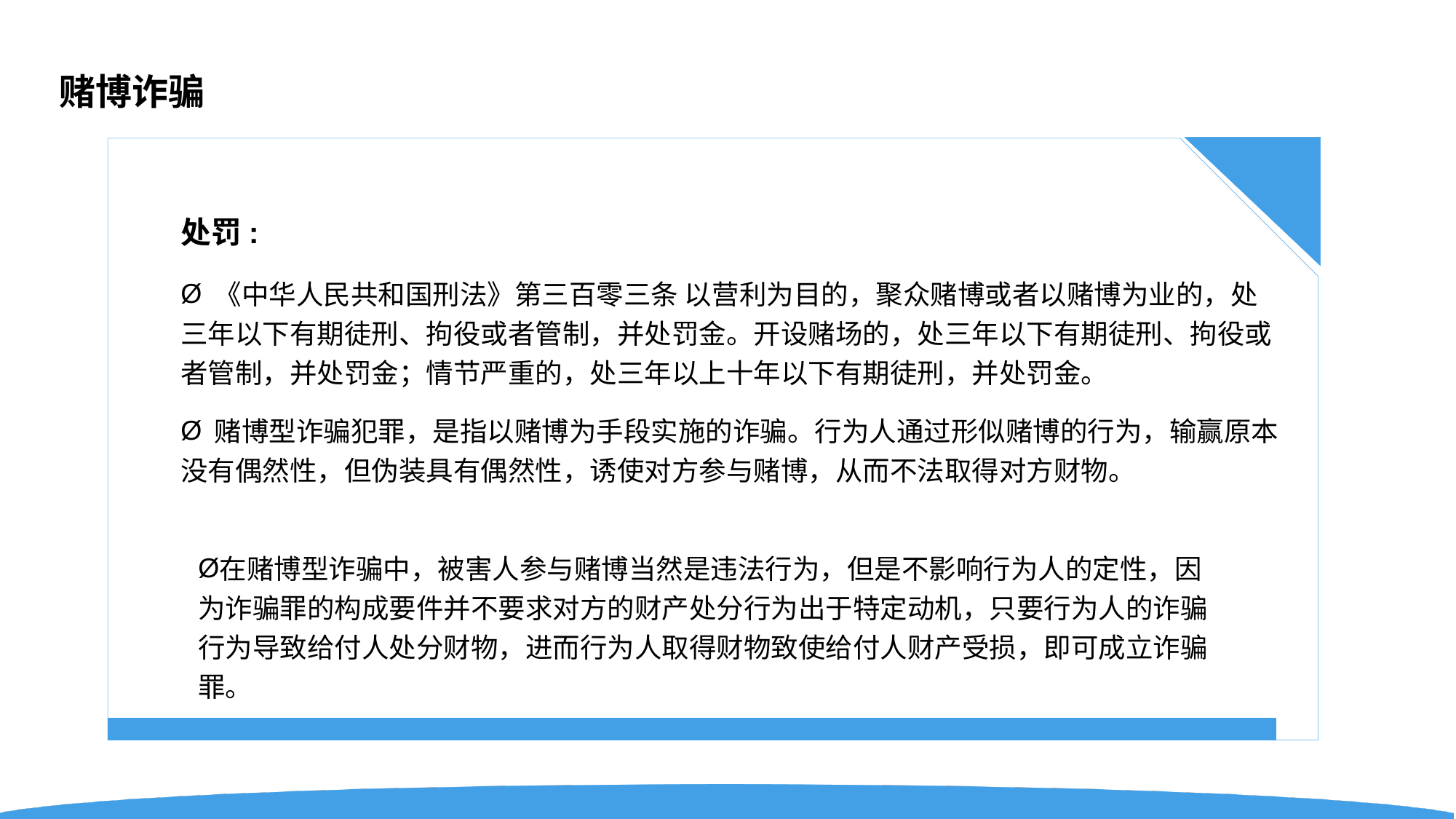

# 赌博诈骗

处罚:
 《中华人民共和国刑法》第三百零三条 以营利为目的，聚众赌博或者以赌博为业的，处三年以下有期徒刑、拘役或者管制，并处罚金。开设赌场的，处三年以下有期徒刑、拘役或者管制，并处罚金；情节严重的，处三年以上十年以下有期徒刑，并处罚金。
 赌博型诈骗犯罪，是指以赌博为手段实施的诈骗。行为人通过形似赌博的行为，输赢原本没有偶然性，但伪装具有偶然性，诱使对方参与赌博，从而不法取得对方财物。
在赌博型诈骗中，被害人参与赌博当然是违法行为，但是不影响行为人的定性，因为诈骗罪的构成要件并不要求对方的财产处分行为出于特定动机，只要行为人的诈骗行为导致给付人处分财物，进而行为人取得财物致使给付人财产受损，即可成立诈骗罪。